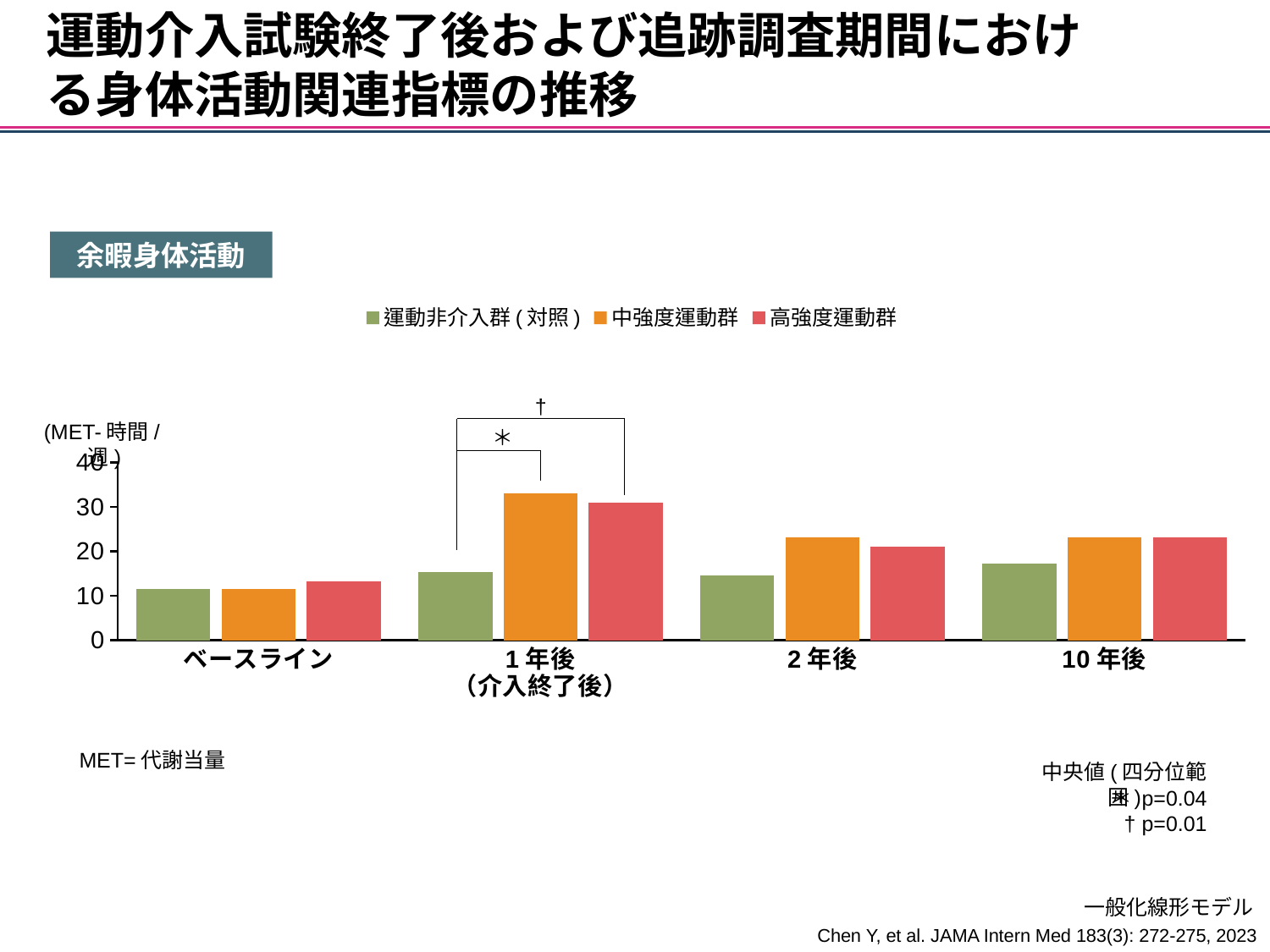

運動介入試験終了後および追跡調査期間における身体活動関連指標の推移
余暇身体活動

### Chart

| Category | 運動非介入群(対照) | 中強度運動群 | 高強度運動群 |
|---|---|---|---|
| ベースライン | 11.6 | 11.6 | 13.3 |
| 1年後
（介入終了後） | 15.4 | 33.1 | 31.0 |
| 2年後 | 14.6 | 23.1 | 21.0 |
| 10年後 | 17.3 | 23.1 | 23.1 |
†
(MET-時間/週)
＊
MET=代謝当量
中央値(四分位範囲)
＊ p=0.04
† p=0.01
一般化線形モデル
Chen Y, et al. JAMA Intern Med 183(3): 272-275, 2023